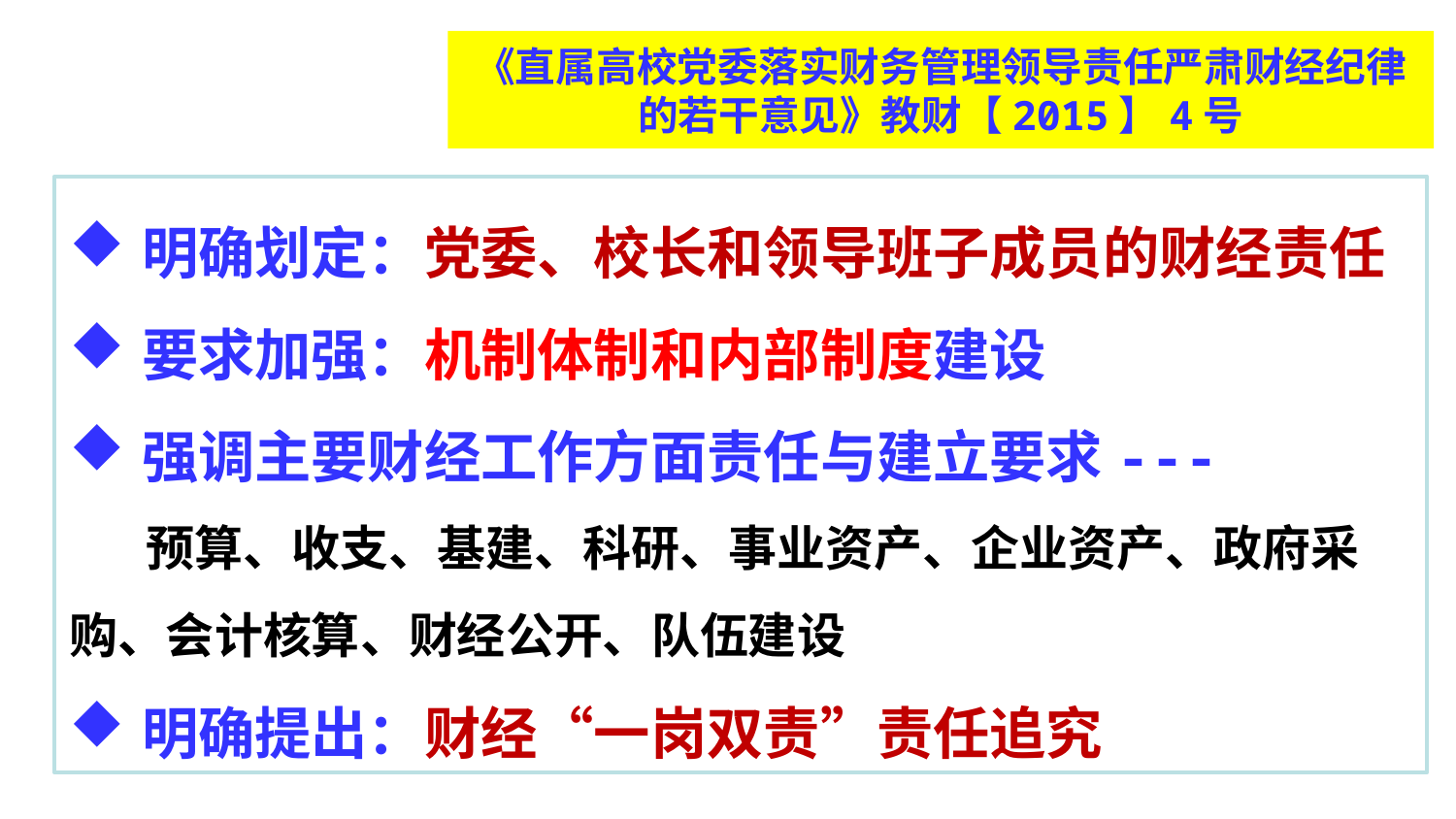

《直属高校党委落实财务管理领导责任严肃财经纪律的若干意见》教财【2015】4号
明确划定：党委、校长和领导班子成员的财经责任
要求加强：机制体制和内部制度建设
强调主要财经工作方面责任与建立要求---
      预算、收支、基建、科研、事业资产、企业资产、政府采购、会计核算、财经公开、队伍建设
明确提出：财经“一岗双责”责任追究